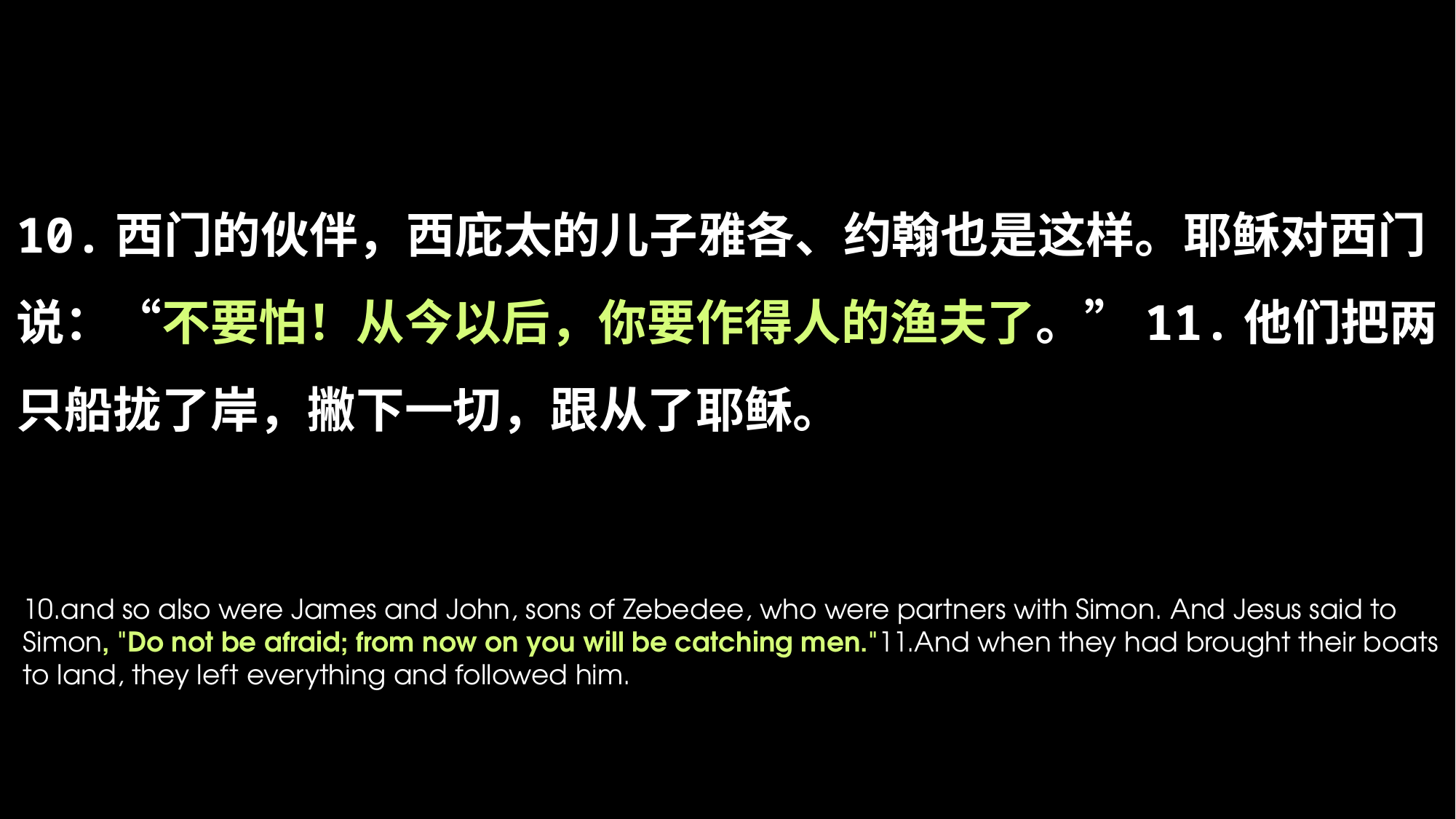

10.西门的伙伴，西庇太的儿子雅各、约翰也是这样。耶稣对西门说：“不要怕！从今以后，你要作得人的渔夫了。”11.他们把两只船拢了岸，撇下一切，跟从了耶稣。

10.and so also were James and John, sons of Zebedee, who were partners with Simon. And Jesus said to Simon, "Do not be afraid; from now on you will be catching men."11.And when they had brought their boats to land, they left everything and followed him.